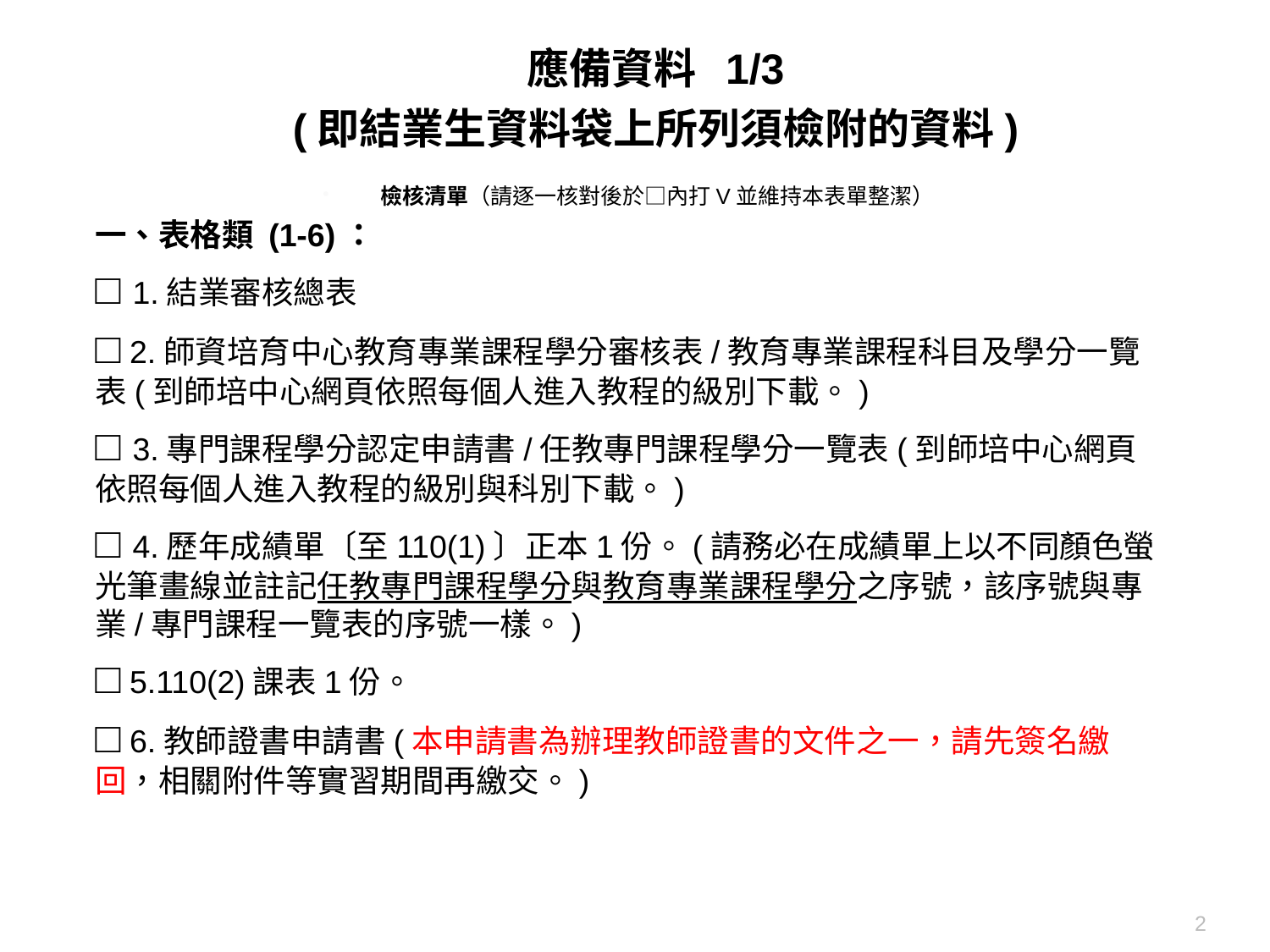

應備資料  1/3
(即結業生資料袋上所列須檢附的資料)
檢核清單（請逐一核對後於□內打V並維持本表單整潔）
一、表格類 (1-6)：
□ 1.結業審核總表
□ 2.師資培育中心教育專業課程學分審核表/教育專業課程科目及學分一覽表(到師培中心網頁依照每個人進入教程的級別下載。)
□ 3.專門課程學分認定申請書/任教專門課程學分一覽表(到師培中心網頁依照每個人進入教程的級別與科別下載。)
□ 4.歷年成績單〔至110(1)〕正本1份。(請務必在成績單上以不同顏色螢光筆畫線並註記任教專門課程學分與教育專業課程學分之序號，該序號與專業/專門課程一覽表的序號一樣。)
□ 5.110(2)課表1份。
□ 6.教師證書申請書(本申請書為辦理教師證書的文件之一，請先簽名繳回，相關附件等實習期間再繳交。)

5)
2